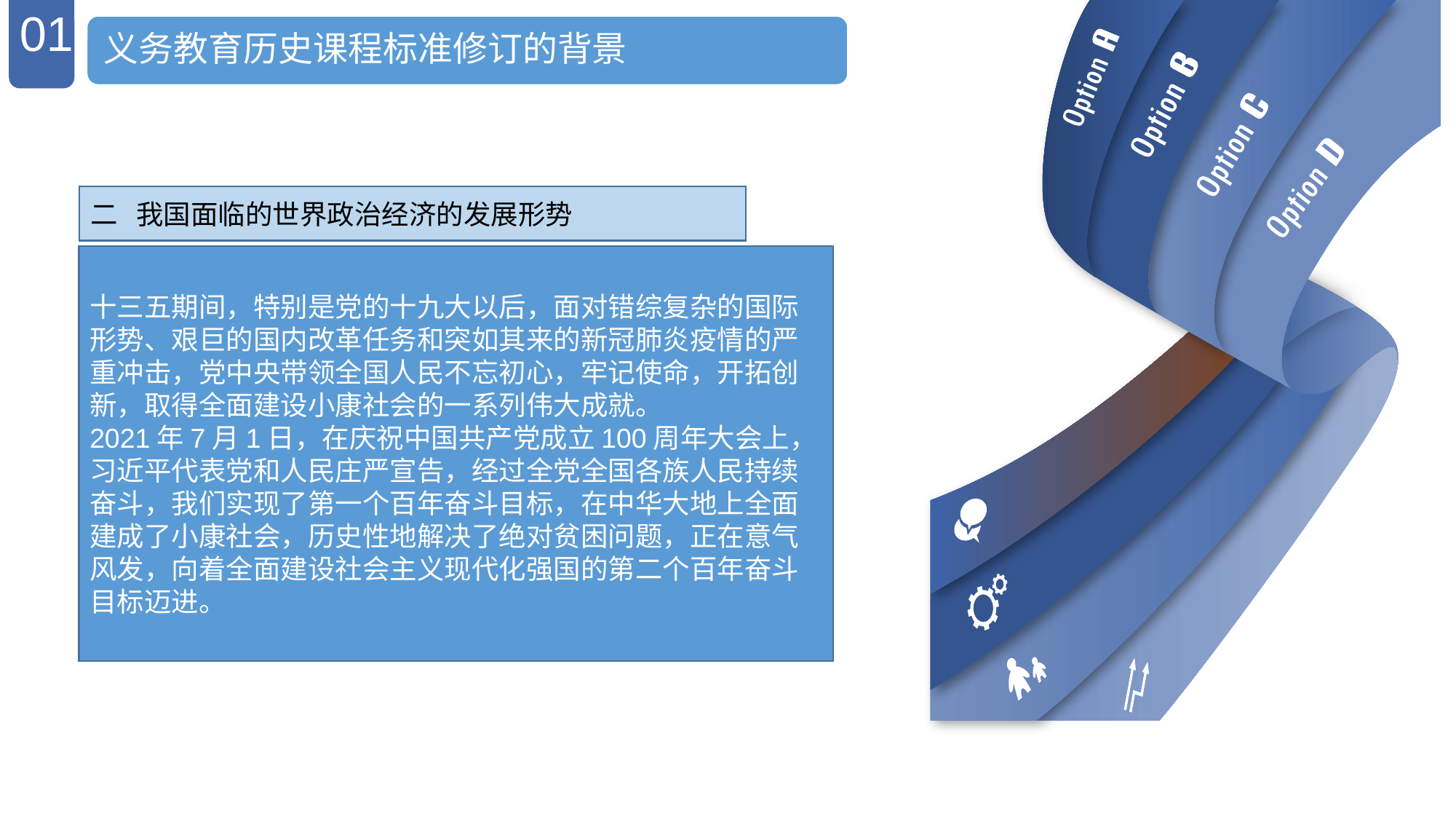

义务教育历史课程标准修订的背景
二   我国面临的世界政治经济的发展形势
十三五期间，特别是党的十九大以后，面对错综复杂的国际形势、艰巨的国内改革任务和突如其来的新冠肺炎疫情的严重冲击，党中央带领全国人民不忘初心，牢记使命，开拓创新，取得全面建设小康社会的一系列伟大成就。
2021年7月1日，在庆祝中国共产党成立100周年大会上，习近平代表党和人民庄严宣告，经过全党全国各族人民持续奋斗，我们实现了第一个百年奋斗目标，在中华大地上全面建成了小康社会，历史性地解决了绝对贫困问题，正在意气风发，向着全面建设社会主义现代化强国的第二个百年奋斗目标迈进。